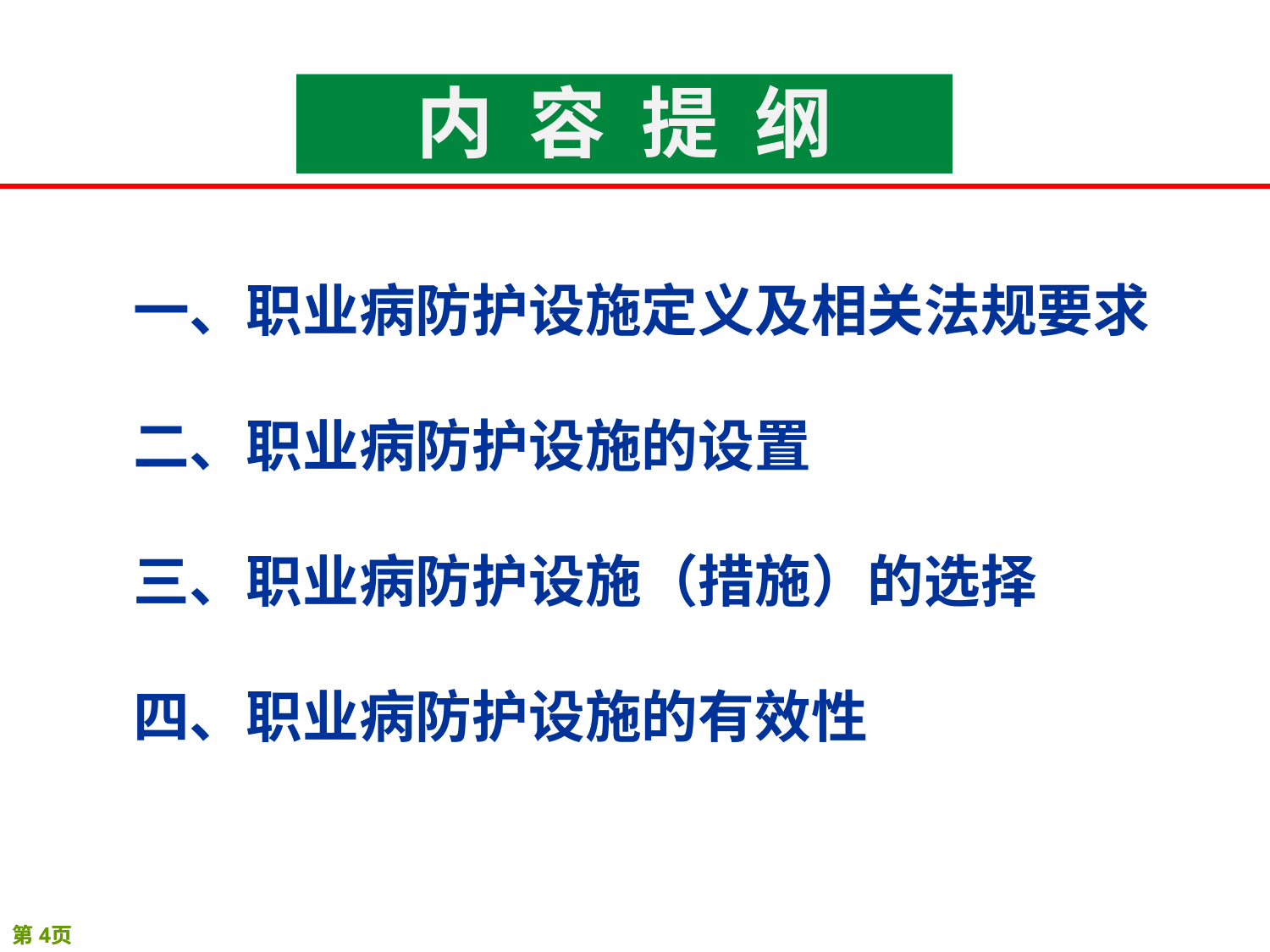

内  容  提  纲

一、职业病防护设施定义及相关法规要求

二、职业病防护设施的设置

三、职业病防护设施（措施）的选择

四、职业病防护设施的有效性